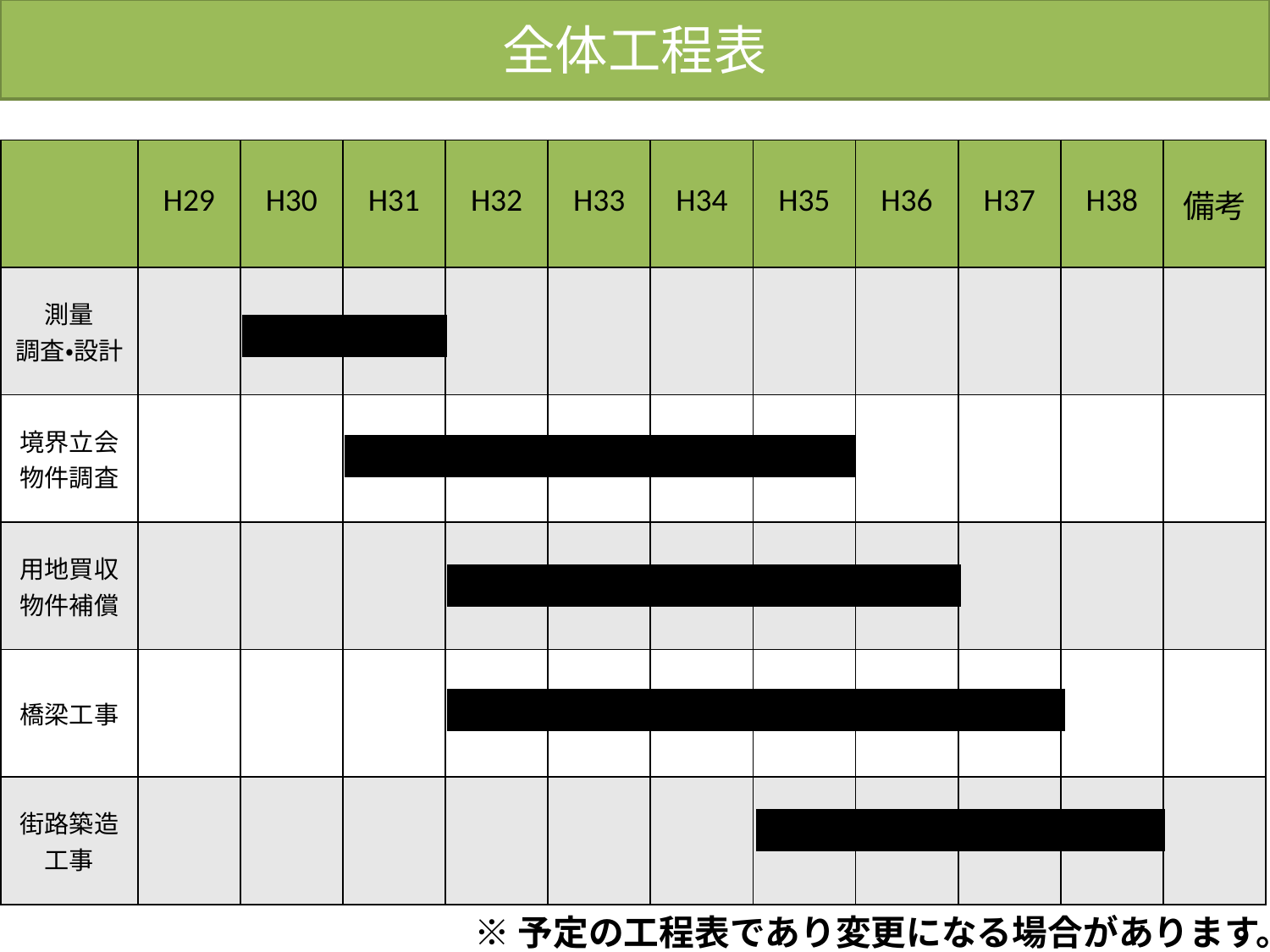

全体工程表
|  | H29 | H30 | H31 | H32 | H33 | H34 | H35 | H36 | H37 | H38 | 備考 |
| --- | --- | --- | --- | --- | --- | --- | --- | --- | --- | --- | --- |
| 測量 調査・設計 |  |  |  |  |  |  |  |  |  |  |  |
| 境界立会 物件調査 |  |  |  |  |  |  |  |  |  |  |  |
| 用地買収 物件補償 |  |  |  |  |  |  |  |  |  |  |  |
| 橋梁工事 |  |  |  |  |  |  |  |  |  |  |  |
| 街路築造 工事 |  |  |  |  |  |  |  |  |  |  |  |
※予定の工程表であり変更になる場合があります。